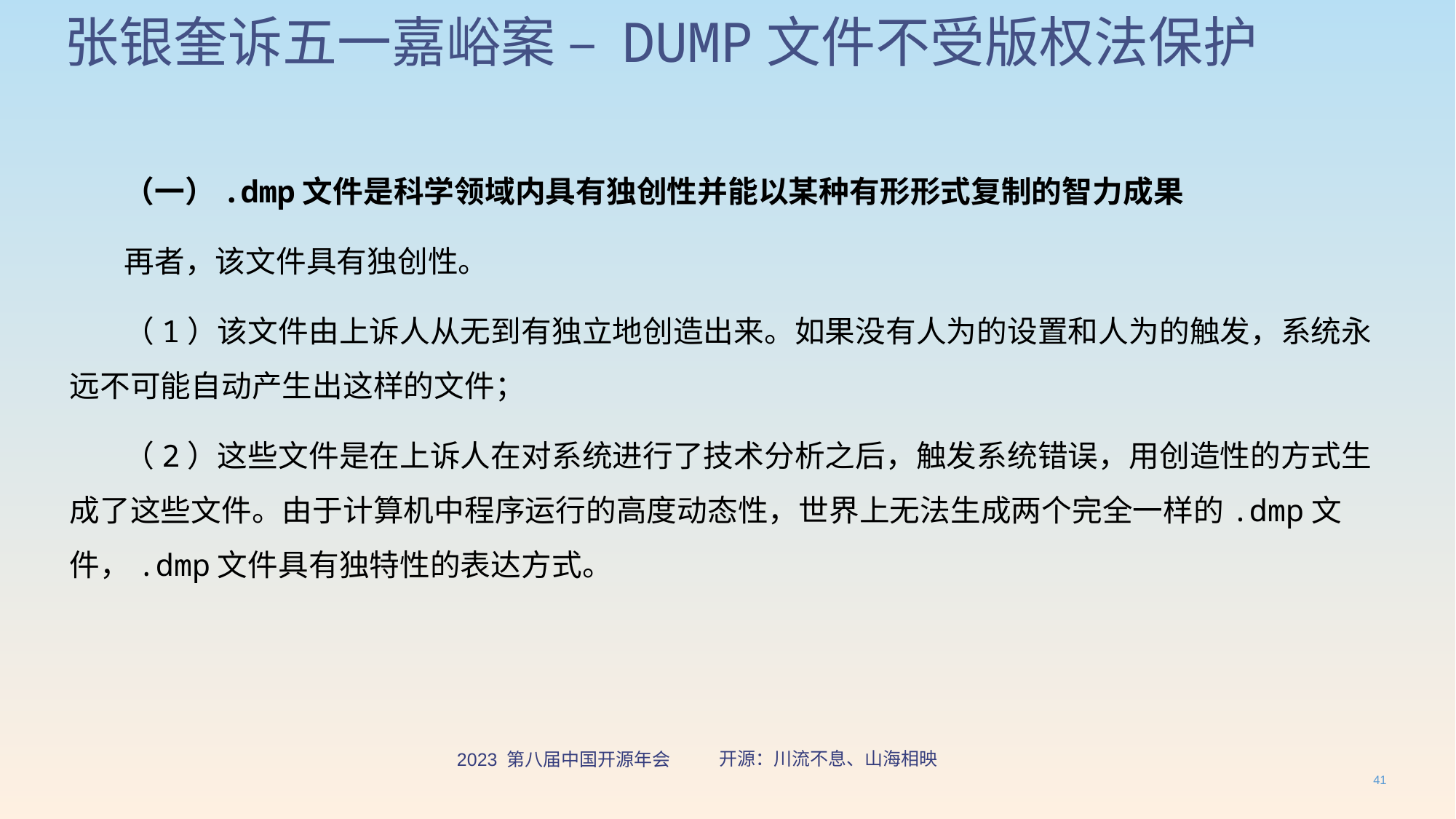

# 张银奎诉五一嘉峪案 – DUMP文件不受版权法保护
（一）.dmp文件是科学领域内具有独创性并能以某种有形形式复制的智力成果
再者，该文件具有独创性。
（1）该文件由上诉人从无到有独立地创造出来。如果没有人为的设置和人为的触发，系统永远不可能自动产生出这样的文件；
（2）这些文件是在上诉人在对系统进行了技术分析之后，触发系统错误，用创造性的方式生成了这些文件。由于计算机中程序运行的高度动态性，世界上无法生成两个完全一样的.dmp文件，.dmp文件具有独特性的表达方式。
41